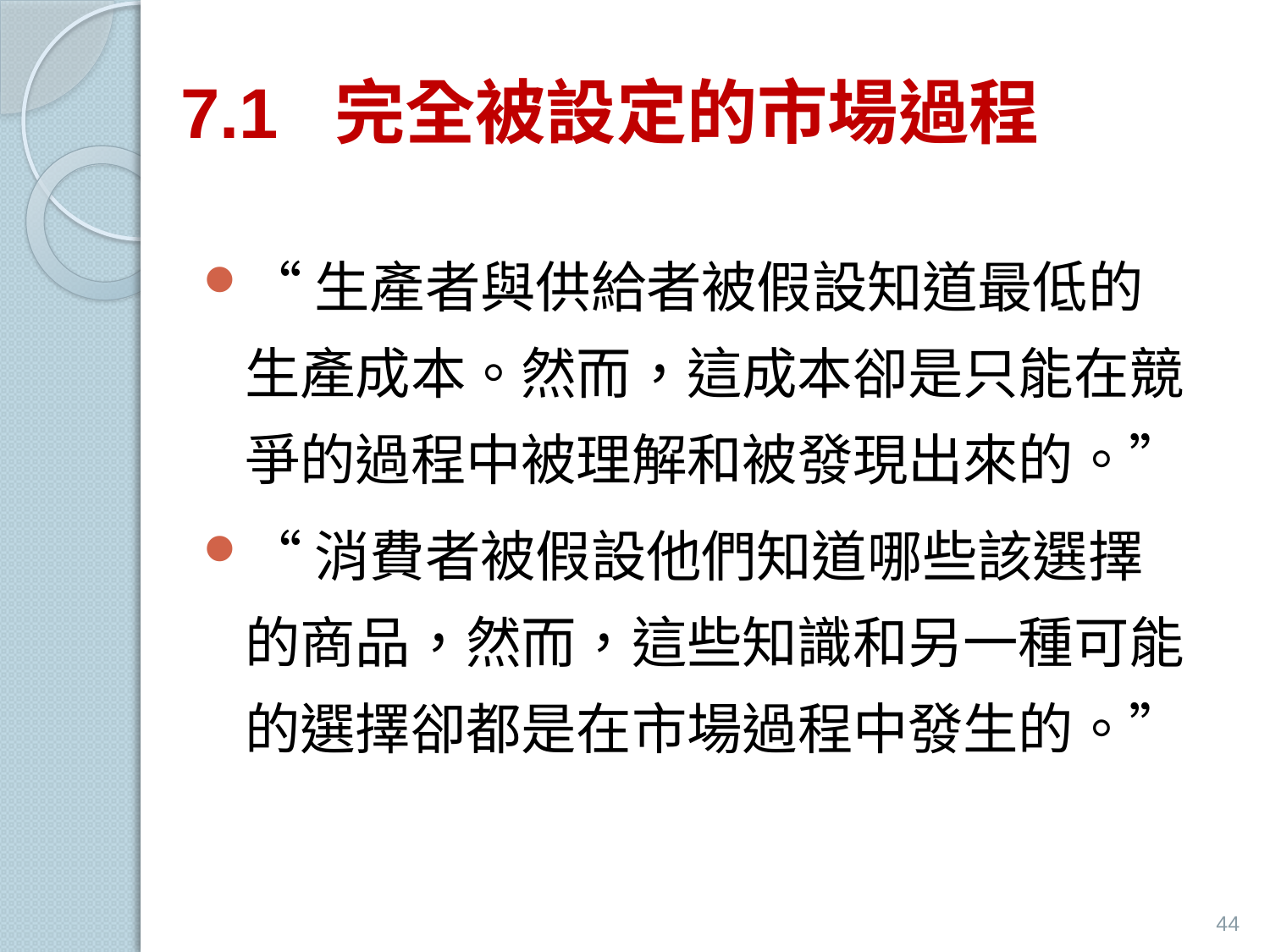

# 7.1  完全被設定的市場過程
“生產者與供給者被假設知道最低的生產成本。然而，這成本卻是只能在競爭的過程中被理解和被發現出來的。”
“消費者被假設他們知道哪些該選擇的商品，然而，這些知識和另一種可能的選擇卻都是在市場過程中發生的。”
44